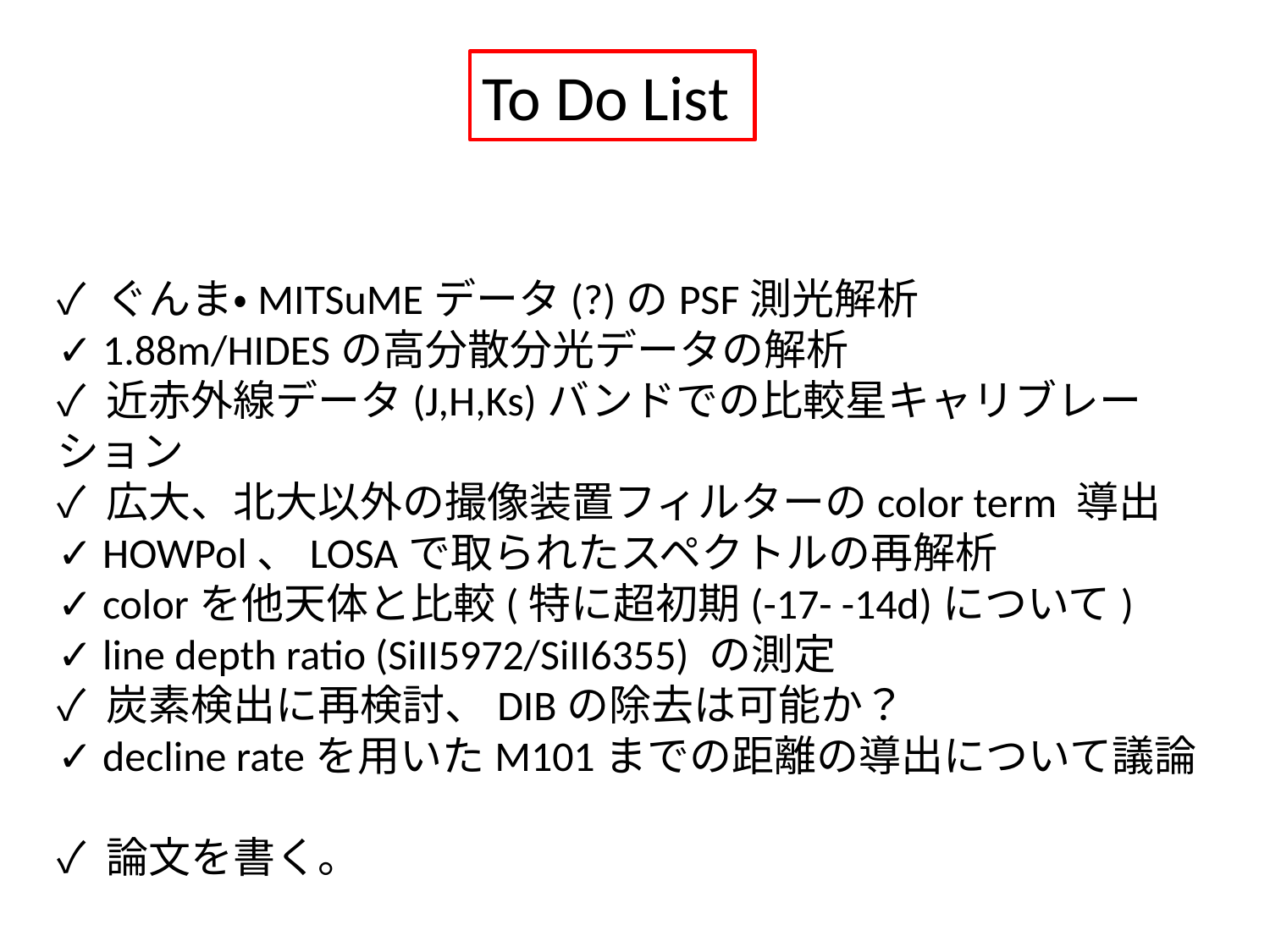

To Do List
✓ ぐんま・MITSuMEデータ(?)のPSF測光解析
✓ 1.88m/HIDESの高分散分光データの解析
✓ 近赤外線データ(J,H,Ks)バンドでの比較星キャリブレーション
✓ 広大、北大以外の撮像装置フィルターのcolor term 導出
✓ HOWPol、LOSAで取られたスペクトルの再解析
✓ colorを他天体と比較(特に超初期(-17- -14d)について)
✓ line depth ratio (SiII5972/SiII6355) の測定
✓ 炭素検出に再検討、DIBの除去は可能か？
✓ decline rateを用いたM101までの距離の導出について議論

✓ 論文を書く。